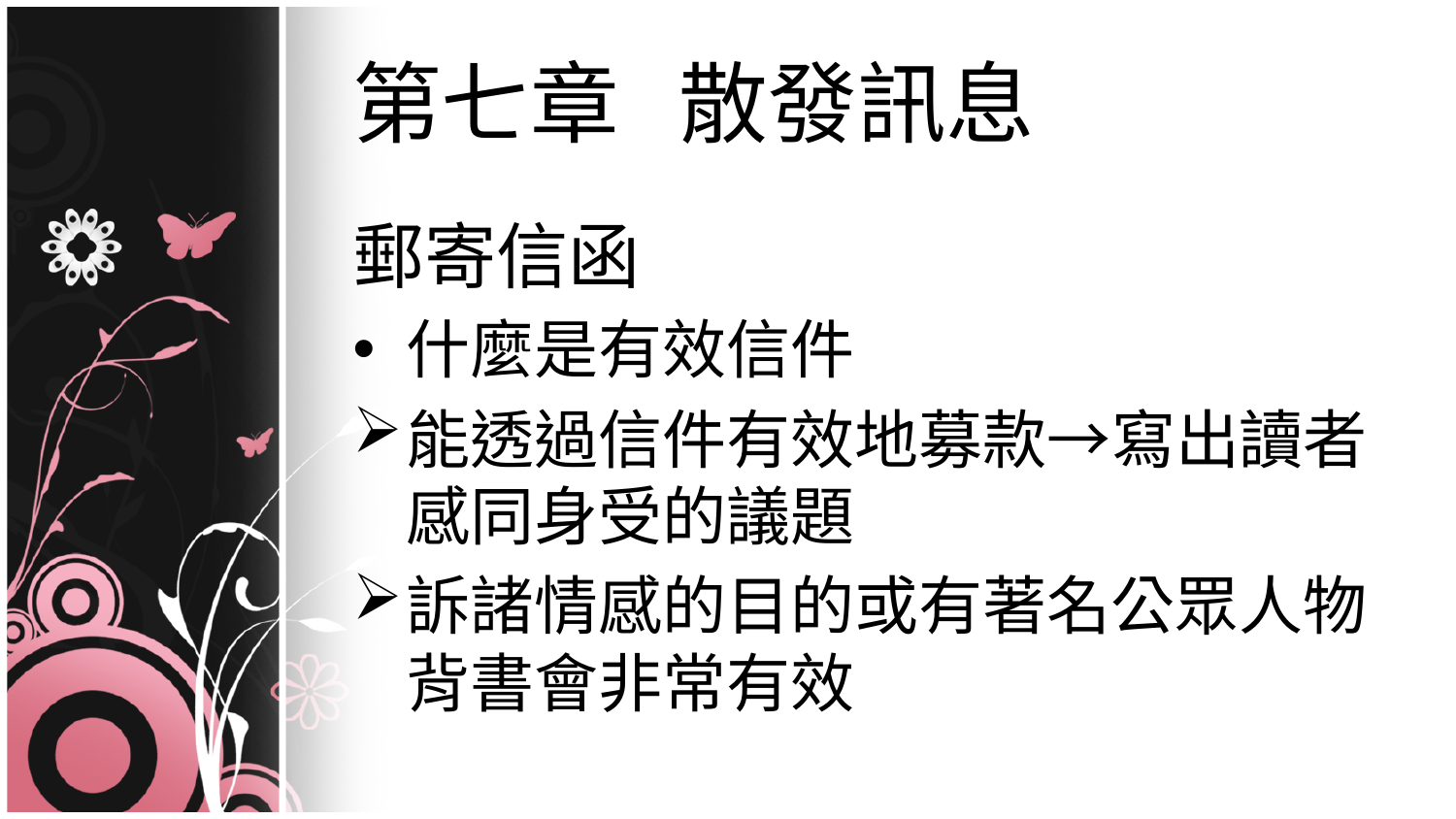

# 第七章   散發訊息
郵寄信函
什麼是有效信件
能透過信件有效地募款→寫出讀者感同身受的議題
訴諸情感的目的或有著名公眾人物背書會非常有效